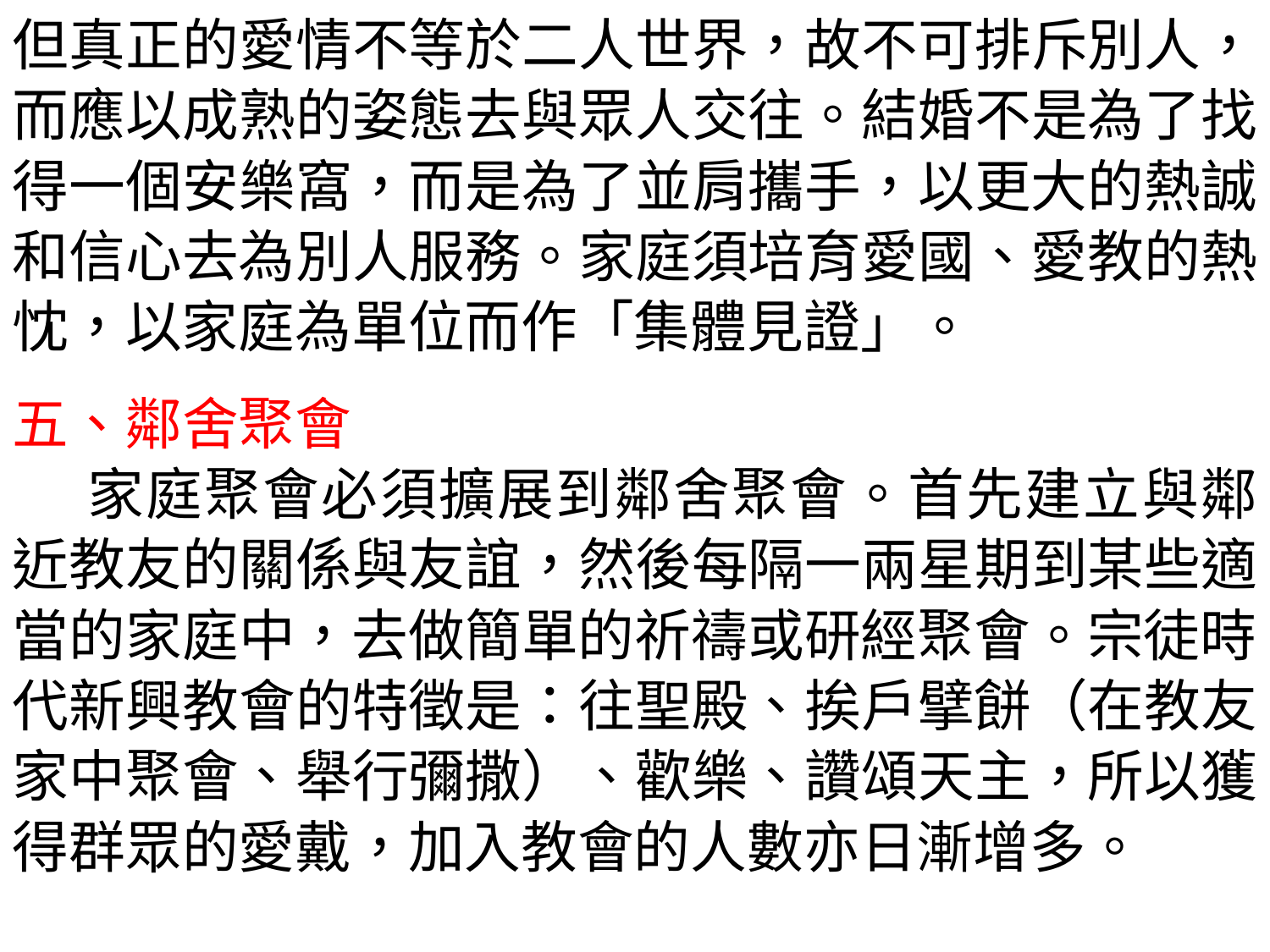

但真正的愛情不等於二人世界，故不可排斥別人，而應以成熟的姿態去與眾人交往。結婚不是為了找得一個安樂窩，而是為了並肩攜手，以更大的熱誠和信心去為別人服務。家庭須培育愛國、愛教的熱忱，以家庭為單位而作「集體見證」。
五、鄰舍聚會
    家庭聚會必須擴展到鄰舍聚會。首先建立與鄰近教友的關係與友誼，然後每隔一兩星期到某些適當的家庭中，去做簡單的祈禱或研經聚會。宗徒時代新興教會的特徵是：往聖殿、挨戶擘餅（在教友家中聚會、舉行彌撒）、歡樂、讚頌天主，所以獲得群眾的愛戴，加入教會的人數亦日漸增多。